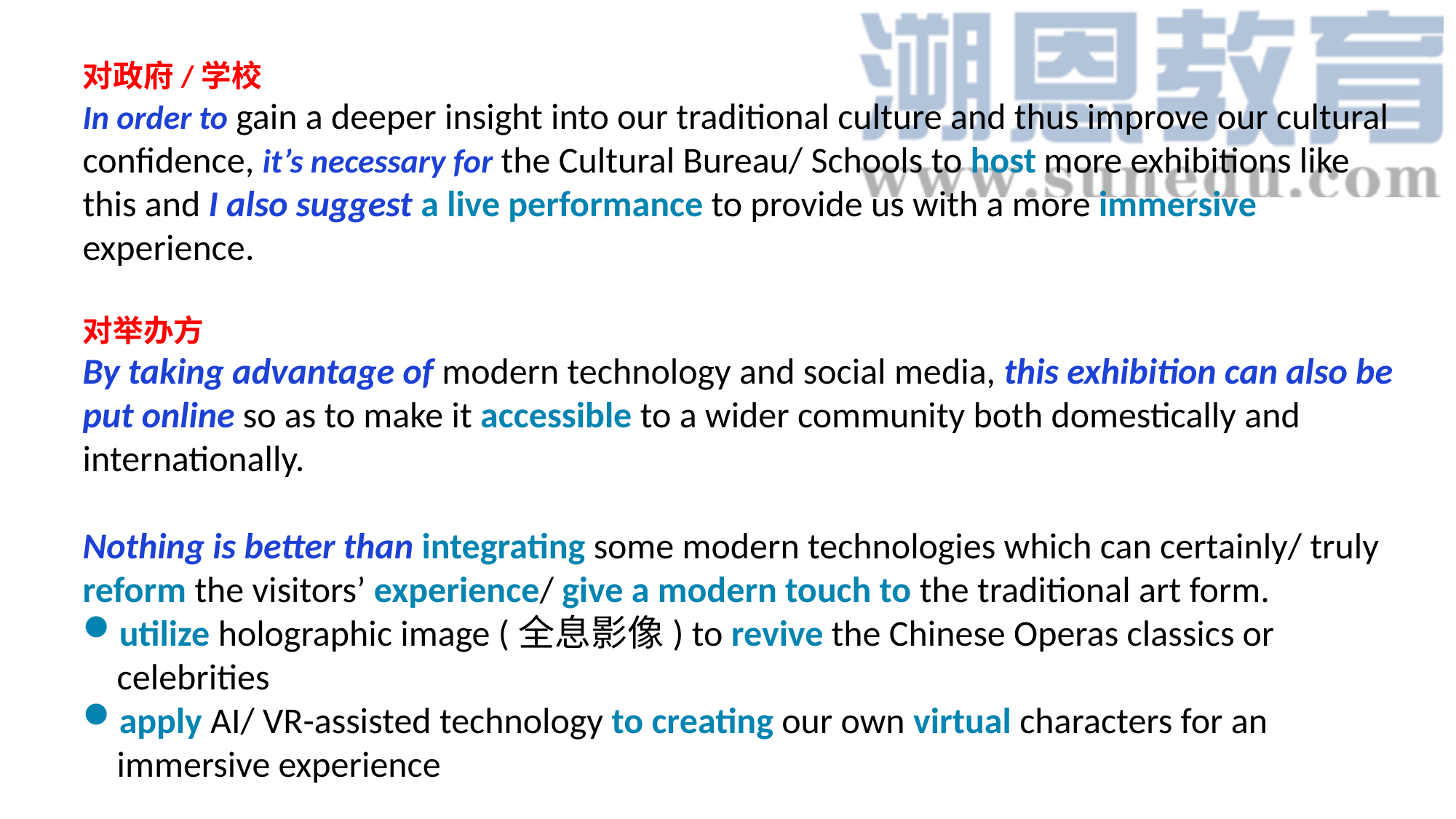

对政府/学校
In order to gain a deeper insight into our traditional culture and thus improve our cultural confidence, it’s necessary for the Cultural Bureau/ Schools to host more exhibitions like this and I also suggest a live performance to provide us with a more immersive experience.

对举办方
By taking advantage of modern technology and social media, this exhibition can also be put online so as to make it accessible to a wider community both domestically and internationally.

Nothing is better than integrating some modern technologies which can certainly/ truly reform the visitors’ experience/ give a modern touch to the traditional art form.
utilize holographic image (全息影像) to revive the Chinese Operas classics or celebrities
apply AI/ VR-assisted technology to creating our own virtual characters for an immersive experience